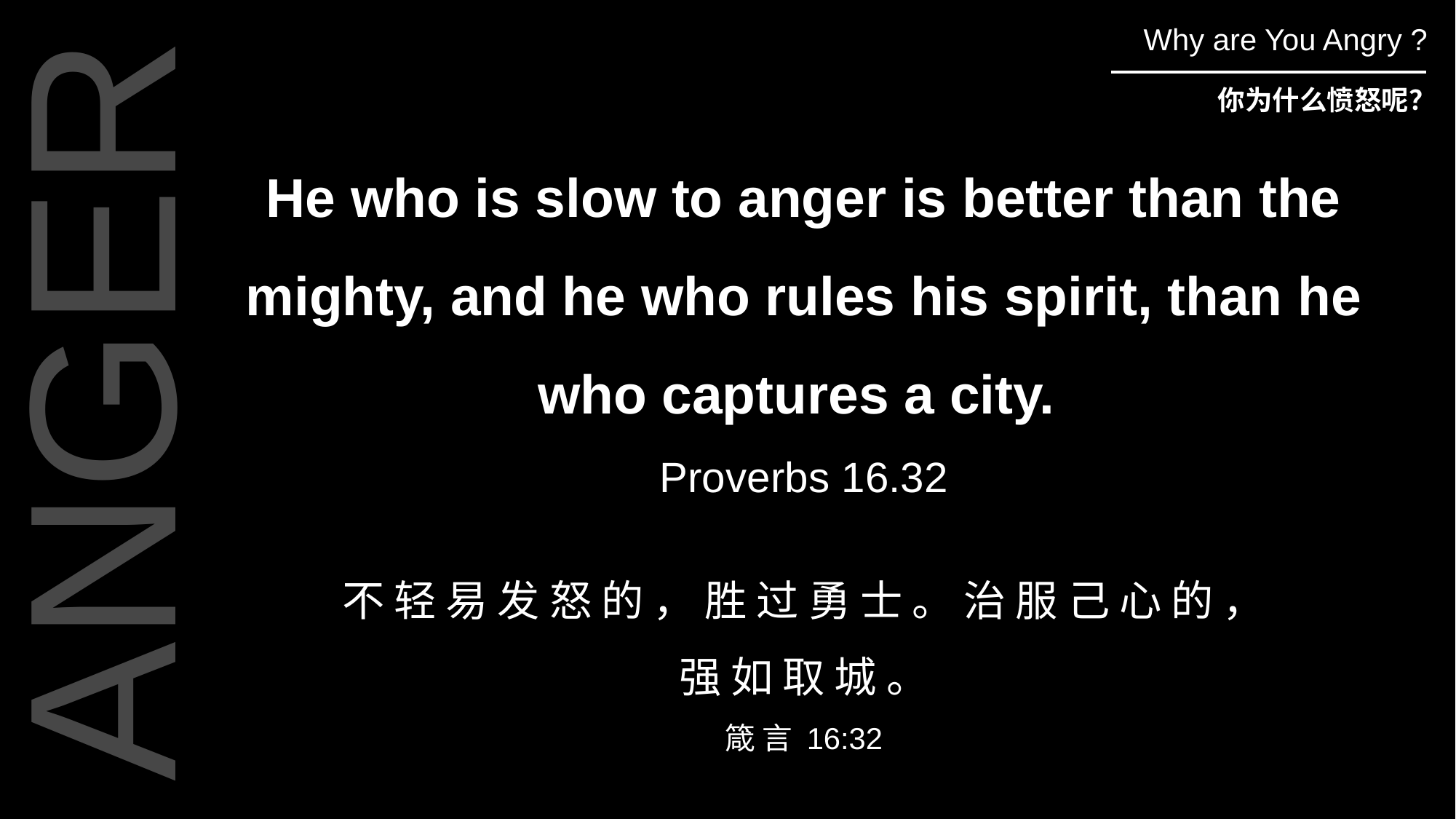

Why are You Angry ?
你为什么愤怒呢？
He who is slow to anger is better than the mighty, and he who rules his spirit, than he who captures a city.
Proverbs 16.32
ANGER
不 轻 易 发 怒 的 ， 胜 过 勇 士 。 治 服 己 心 的 ， 强 如 取 城 。
箴 言 16:32